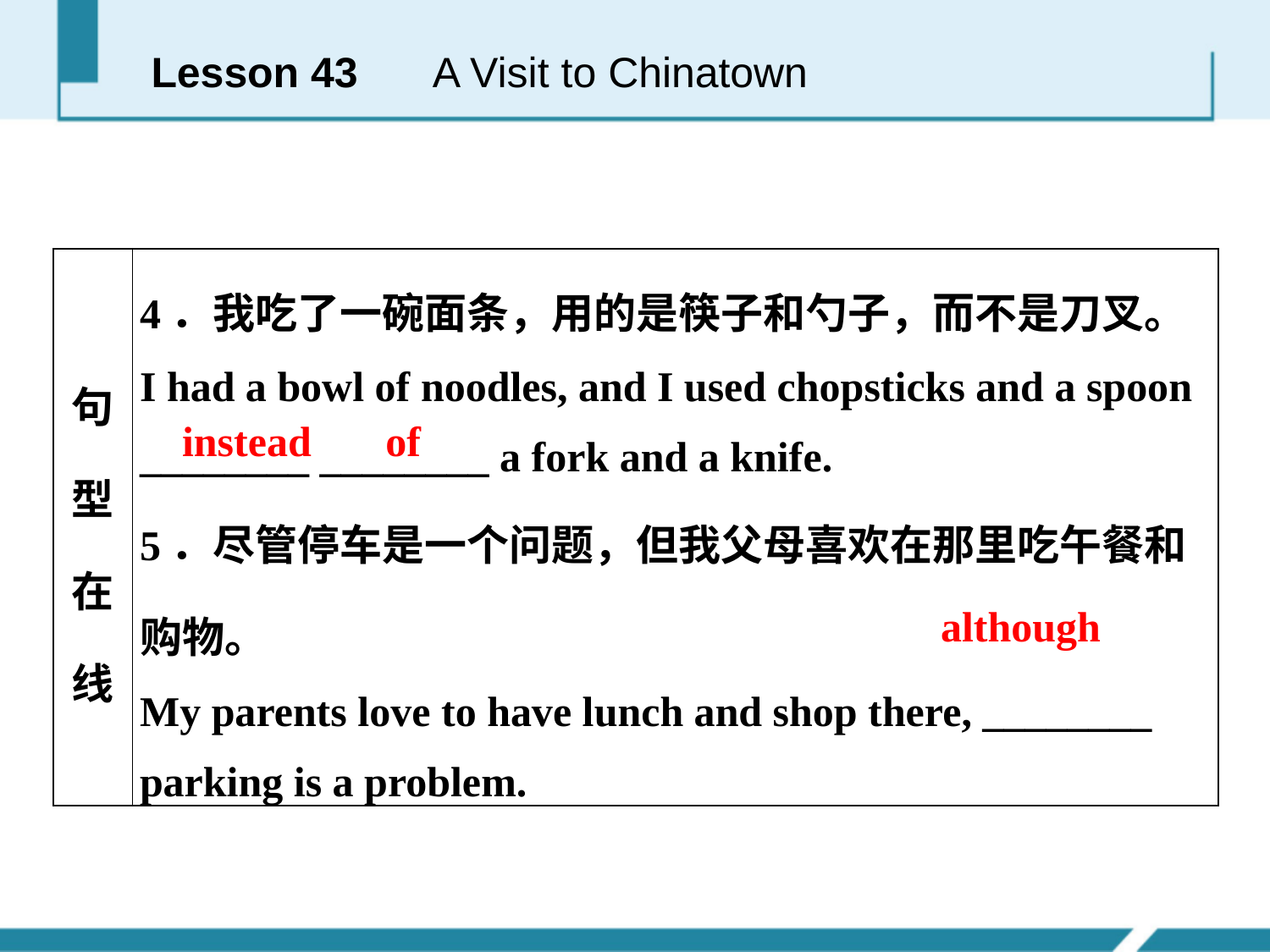

Lesson 43 　A Visit to Chinatown
| 句型在线 | 4．我吃了一碗面条，用的是筷子和勺子，而不是刀叉。 I had a bowl of noodles, and I used chopsticks and a spoon \_\_\_\_\_\_\_\_ \_\_\_\_\_\_\_\_ a fork and a knife. 5．尽管停车是一个问题，但我父母喜欢在那里吃午餐和购物。 My parents love to have lunch and shop there, \_\_\_\_\_\_\_\_ parking is a problem. |
| --- | --- |
instead       of
although